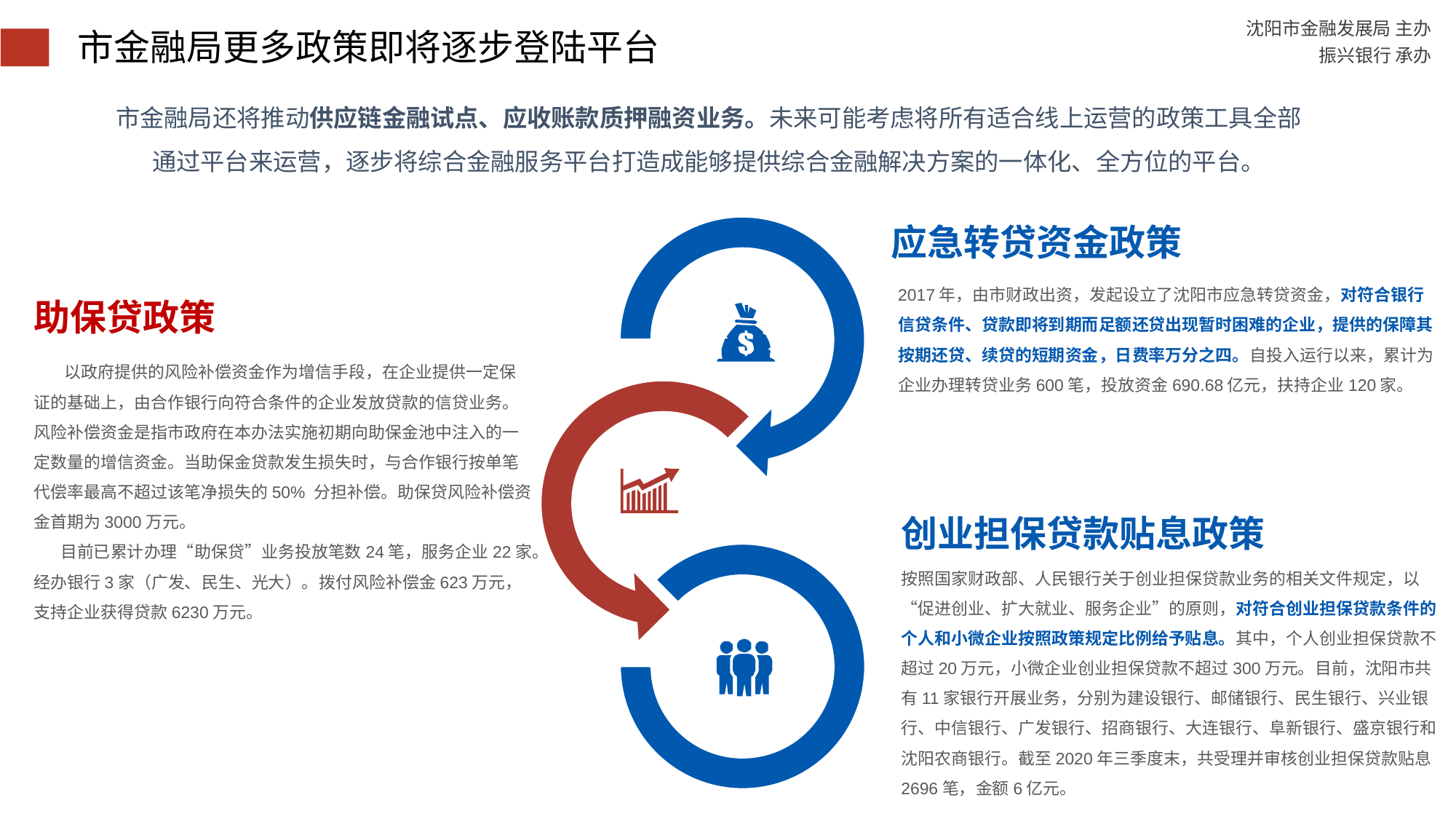

市金融局更多政策即将逐步登陆平台
市金融局还将推动供应链金融试点、应收账款质押融资业务。未来可能考虑将所有适合线上运营的政策工具全部通过平台来运营，逐步将综合金融服务平台打造成能够提供综合金融解决方案的一体化、全方位的平台。

应急转贷资金政策
2017年，由市财政出资，发起设立了沈阳市应急转贷资金，对符合银行信贷条件、贷款即将到期而足额还贷出现暂时困难的企业，提供的保障其按期还贷、续贷的短期资金，日费率万分之四。自投入运行以来，累计为企业办理转贷业务600笔，投放资金690.68亿元，扶持企业120家。
助保贷政策

       以政府提供的风险补偿资金作为增信手段，在企业提供一定保证的基础上，由合作银行向符合条件的企业发放贷款的信贷业务。风险补偿资金是指市政府在本办法实施初期向助保金池中注入的一定数量的增信资金。当助保金贷款发生损失时，与合作银行按单笔代偿率最高不超过该笔净损失的50% 分担补偿。助保贷风险补偿资金首期为3000万元。
      目前已累计办理“助保贷”业务投放笔数24笔，服务企业22家。经办银行3家（广发、民生、光大）。拨付风险补偿金623万元，支持企业获得贷款6230万元。

创业担保贷款贴息政策
按照国家财政部、人民银行关于创业担保贷款业务的相关文件规定，以“促进创业、扩大就业、服务企业”的原则，对符合创业担保贷款条件的个人和小微企业按照政策规定比例给予贴息。其中，个人创业担保贷款不超过20万元，小微企业创业担保贷款不超过300万元。目前，沈阳市共有11家银行开展业务，分别为建设银行、邮储银行、民生银行、兴业银行、中信银行、广发银行、招商银行、大连银行、阜新银行、盛京银行和沈阳农商银行。截至2020年三季度末，共受理并审核创业担保贷款贴息2696笔，金额6亿元。